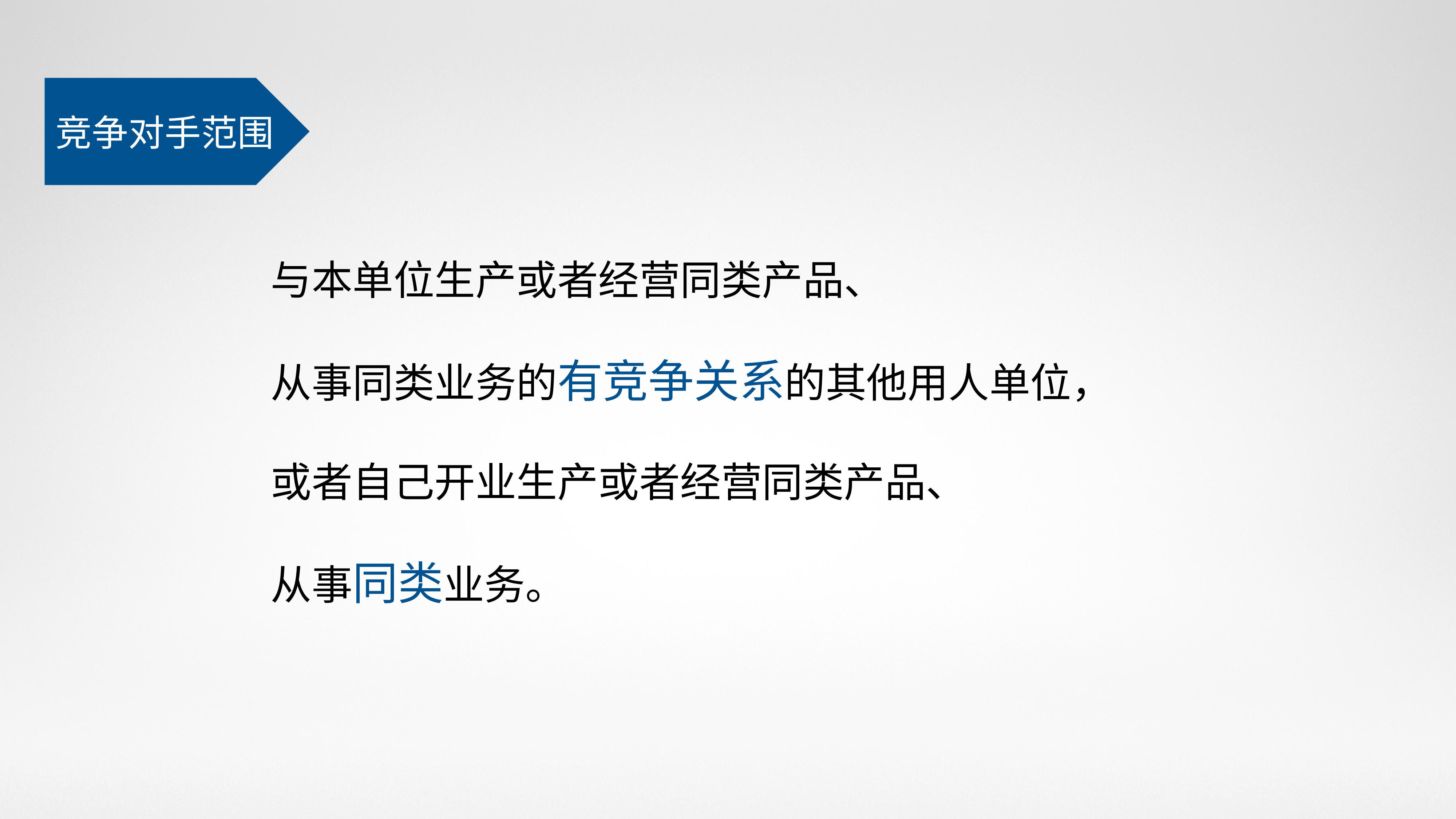

竞争对手范围
与本单位生产或者经营同类产品、

从事同类业务的有竞争关系的其他用人单位，

或者自己开业生产或者经营同类产品、

从事同类业务。